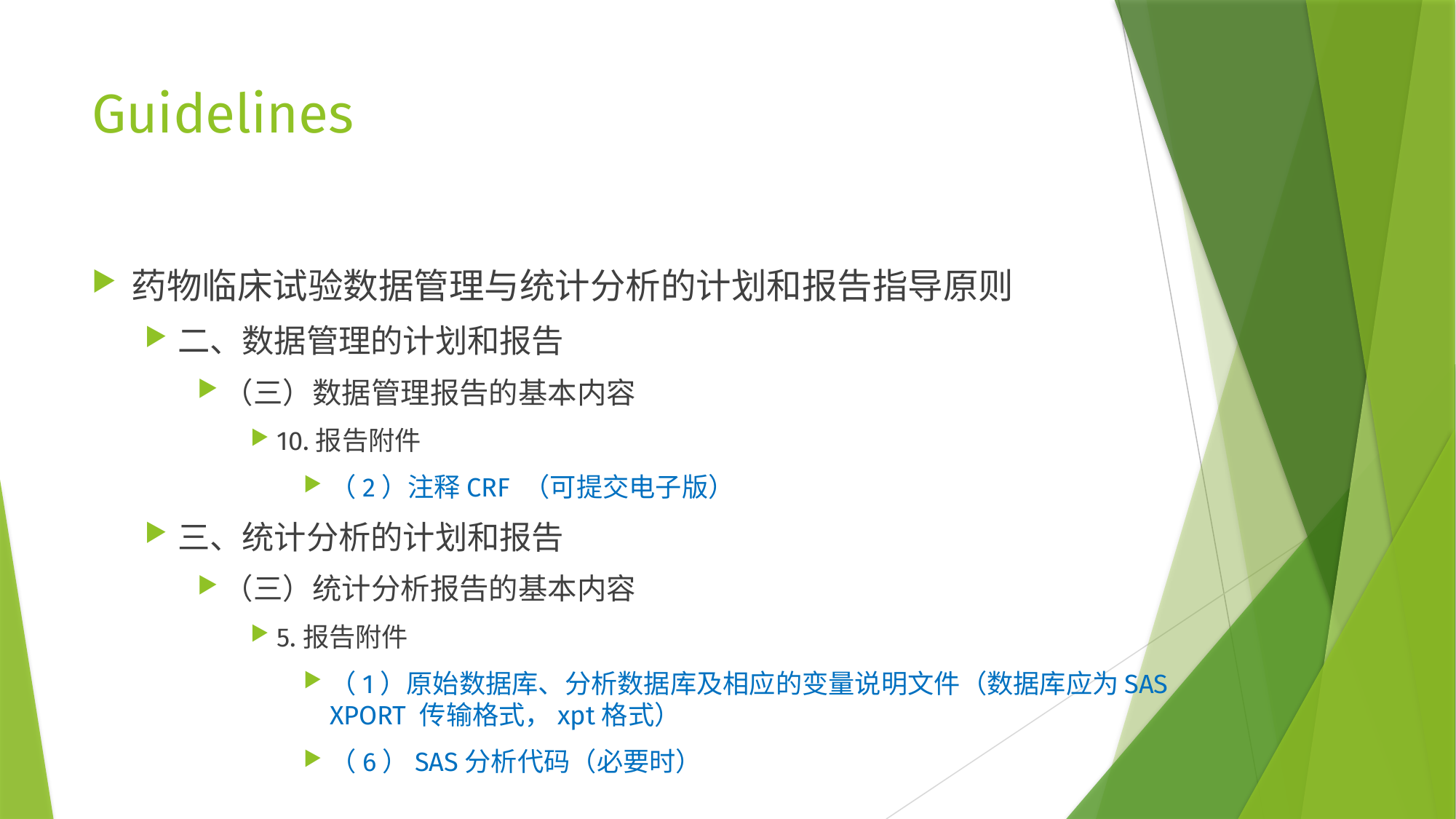

# Guidelines
药物临床试验数据管理与统计分析的计划和报告指导原则
二、数据管理的计划和报告
（三）数据管理报告的基本内容
10.报告附件
（2）注释CRF （可提交电子版）
三、统计分析的计划和报告
（三）统计分析报告的基本内容
5.报告附件
（1）原始数据库、分析数据库及相应的变量说明文件（数据库应为SAS XPORT 传输格式，xpt格式）
（6）SAS分析代码（必要时）